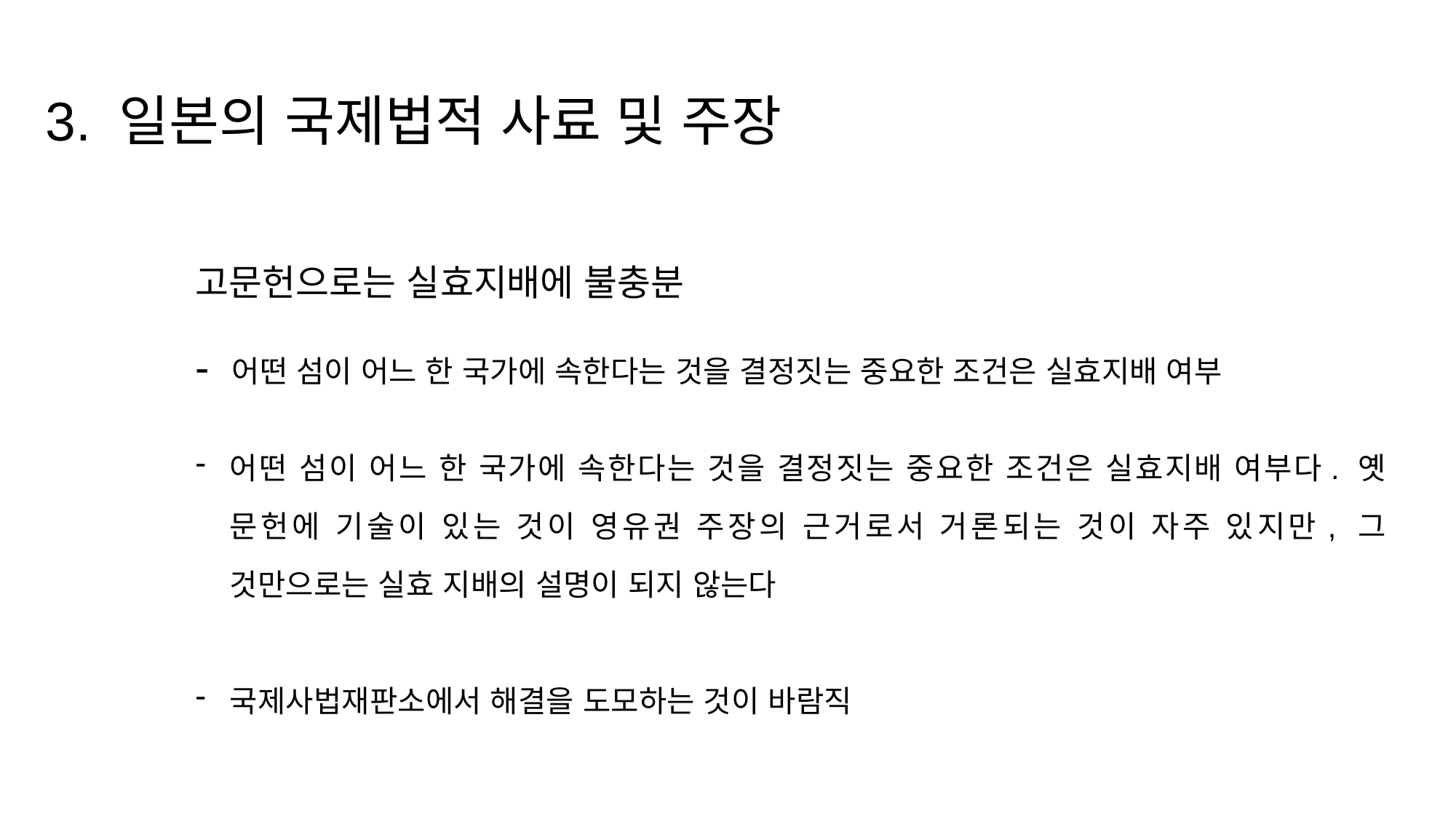

3. 일본의 국제법적 사료 및 주장
고문헌으로는 실효지배에 불충분

- 어떤 섬이 어느 한 국가에 속한다는 것을 결정짓는 중요한 조건은 실효지배 여부

어떤 섬이 어느 한 국가에 속한다는 것을 결정짓는 중요한 조건은 실효지배 여부다. 옛 문헌에 기술이 있는 것이 영유권 주장의 근거로서 거론되는 것이 자주 있지만, 그 것만으로는 실효 지배의 설명이 되지 않는다

국제사법재판소에서 해결을 도모하는 것이 바람직